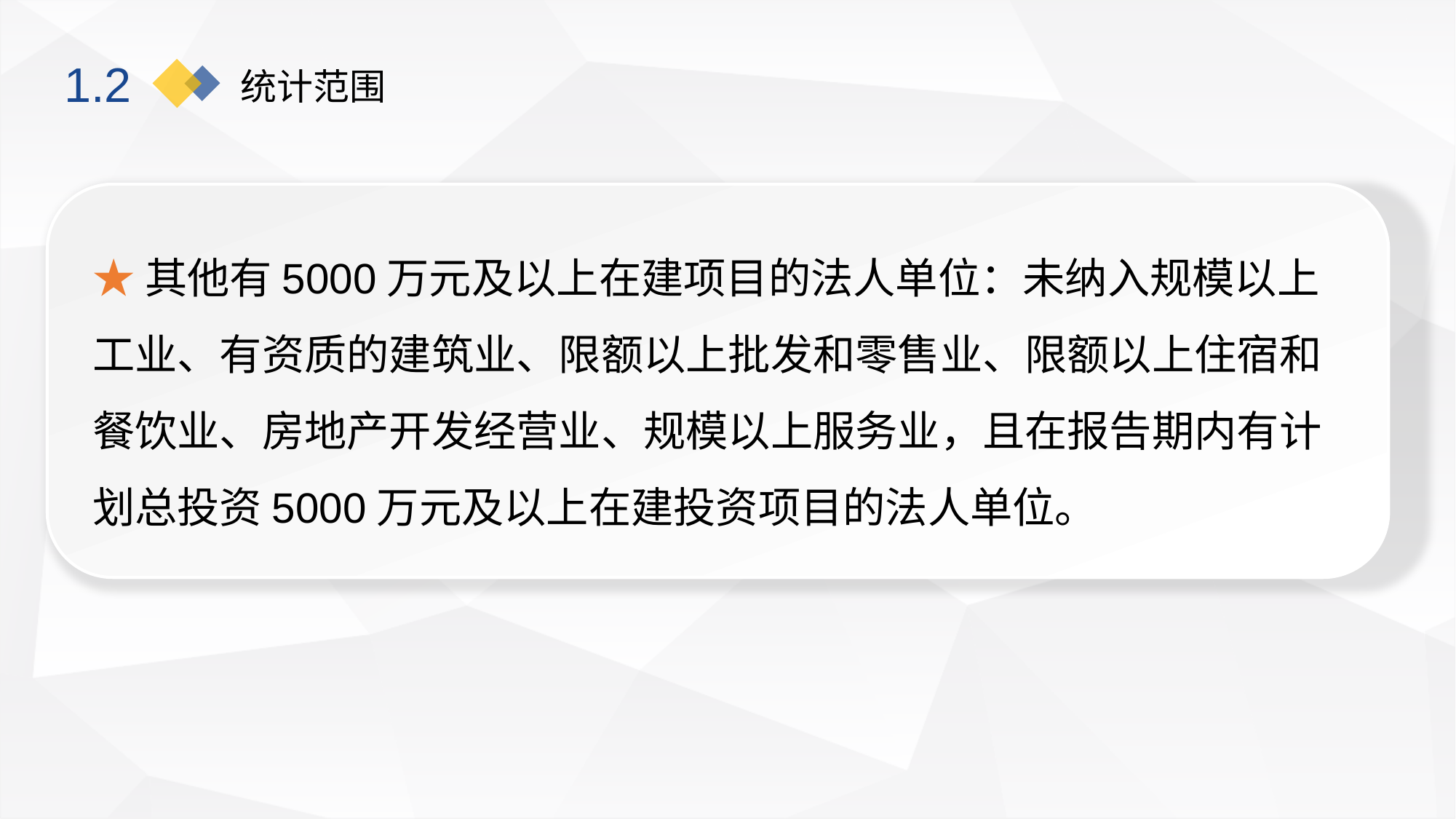

# 统计范围
1.2

★其他有5000万元及以上在建项目的法人单位：未纳入规模以上工业、有资质的建筑业、限额以上批发和零售业、限额以上住宿和餐饮业、房地产开发经营业、规模以上服务业，且在报告期内有计划总投资5000万元及以上在建投资项目的法人单位。